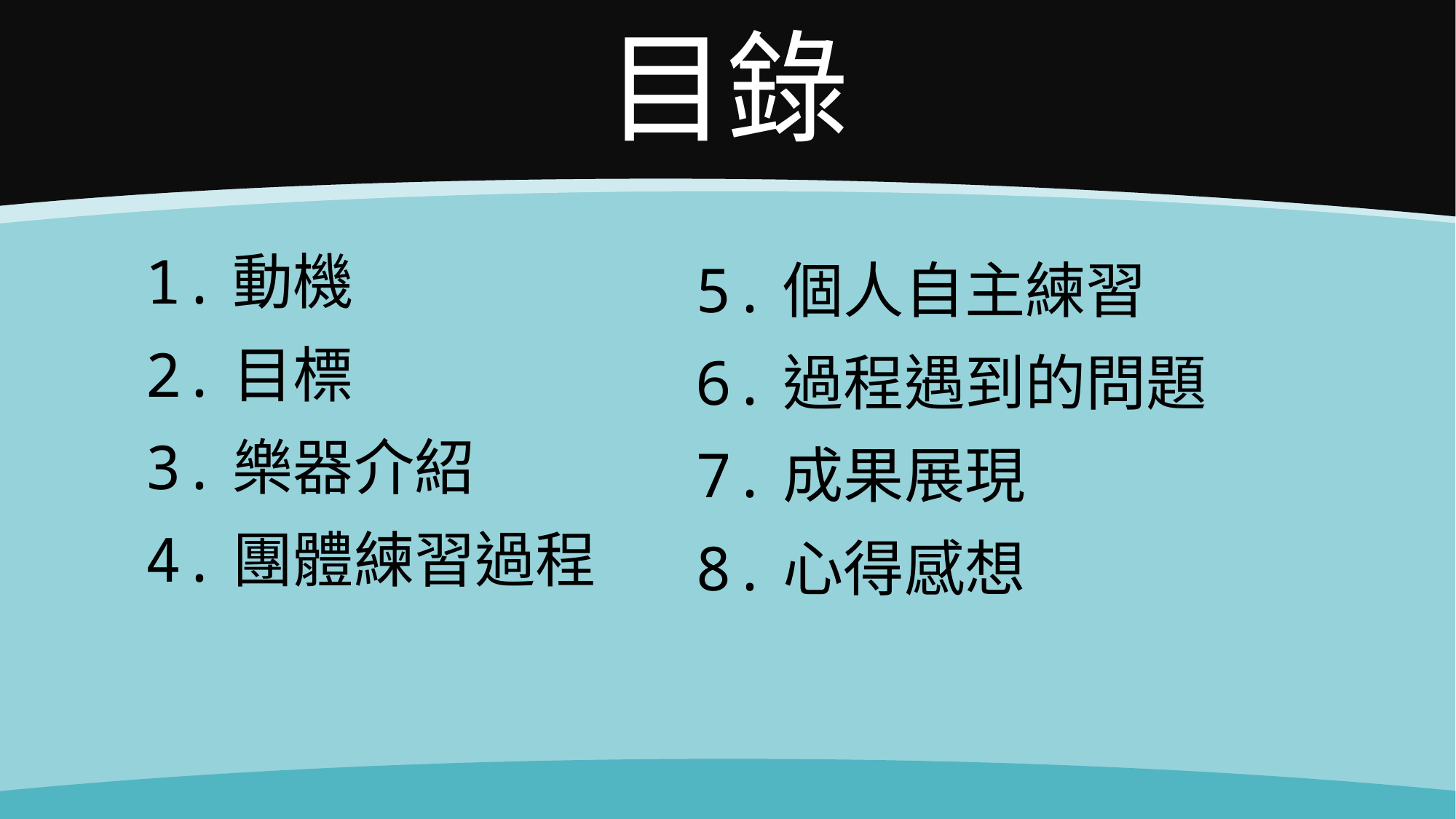

# 目錄
1.動機
2.目標
3.樂器介紹
4.團體練習過程
5.個人自主練習
6.過程遇到的問題
7.成果展現
8.心得感想